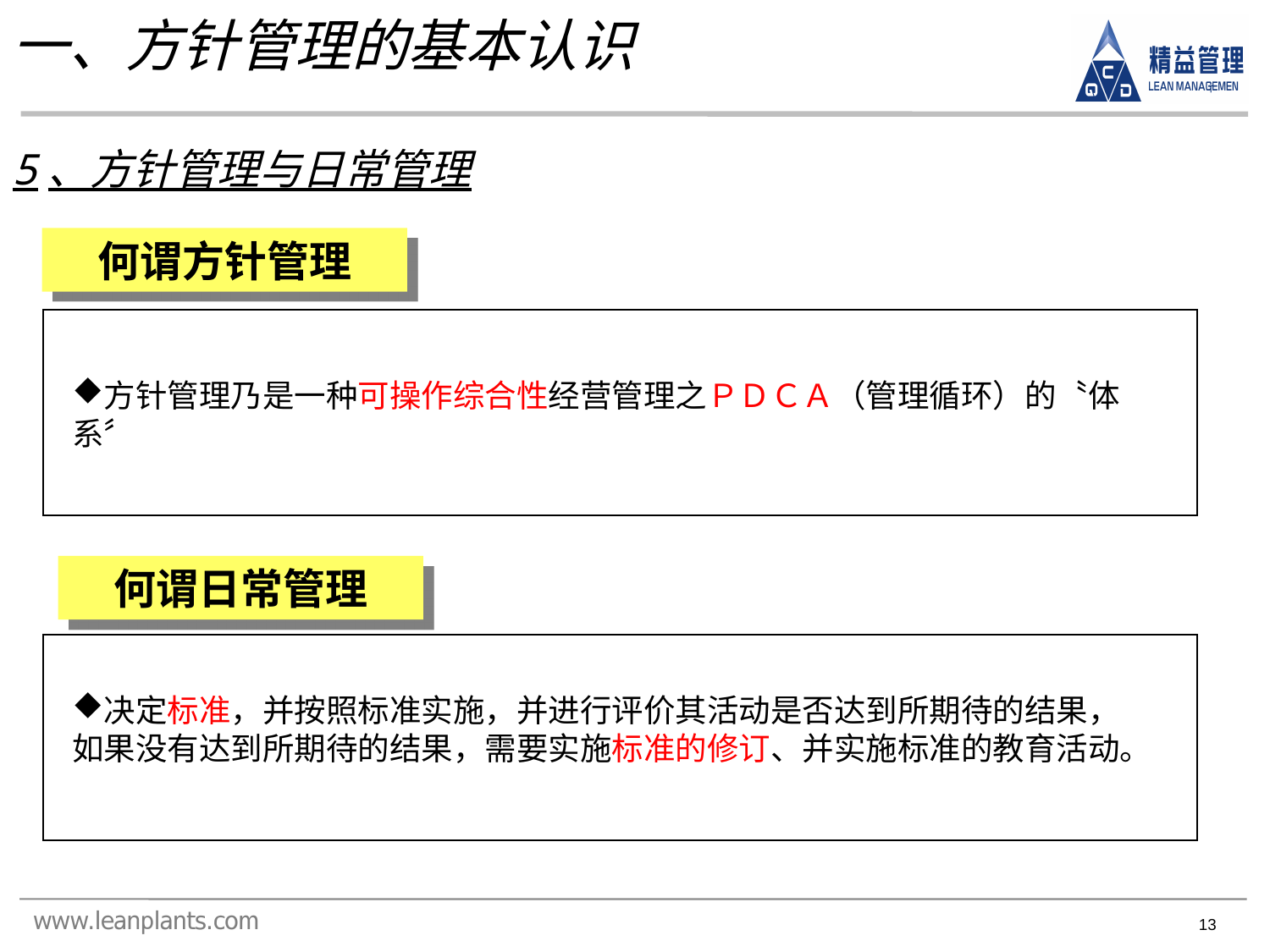

一、方针管理的基本认识
5、方针管理与日常管理
何谓方针管理

方针管理乃是一种可操作综合性经营管理之ＰＤＣＡ（管理循环）的〝体系〞
何谓日常管理

决定标准，并按照标准实施，并进行评价其活动是否达到所期待的结果，如果没有达到所期待的结果，需要实施标准的修订、并实施标准的教育活动。